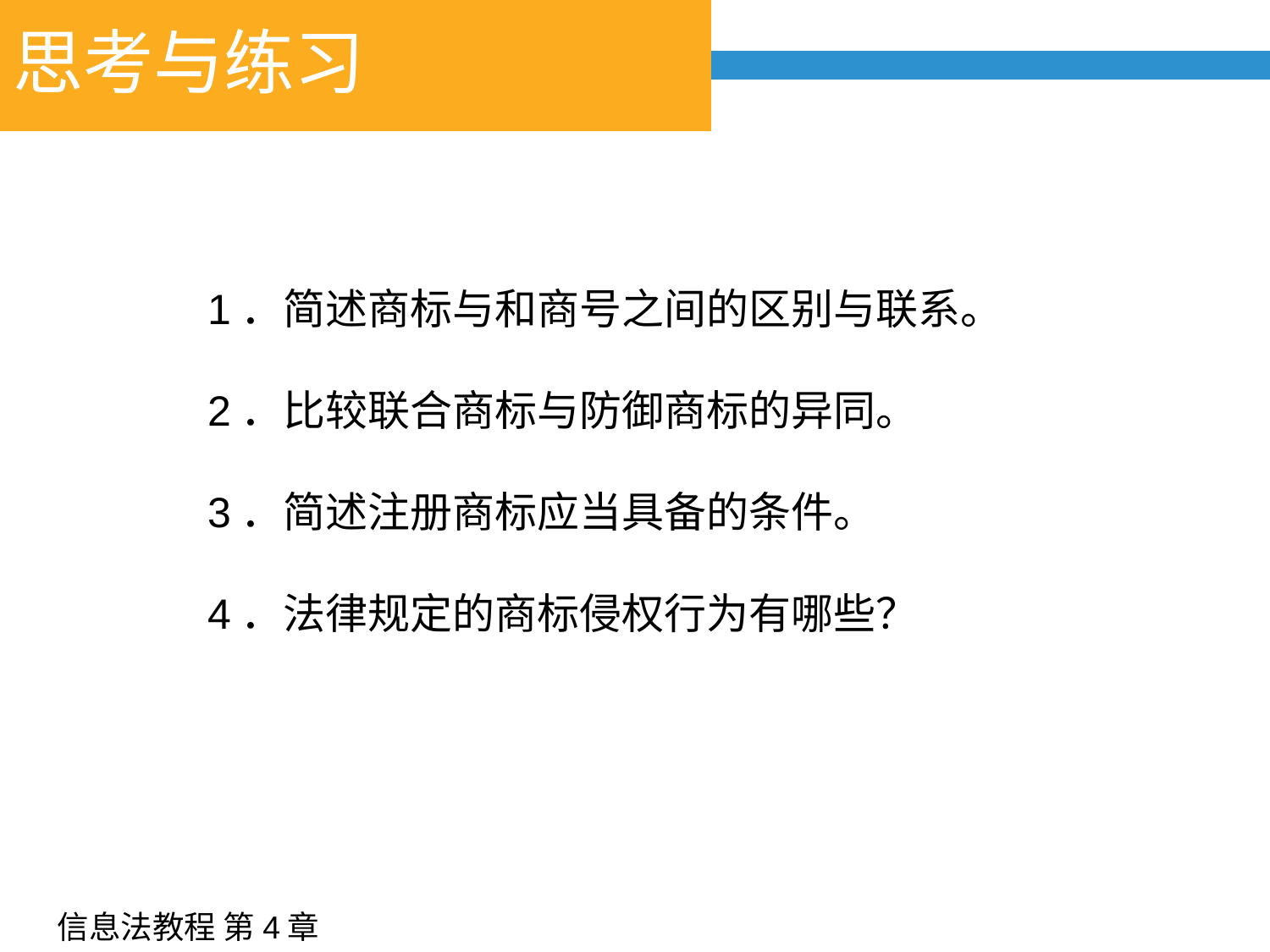

# 思考与练习
1．简述商标与和商号之间的区别与联系。

2．比较联合商标与防御商标的异同。

3．简述注册商标应当具备的条件。

4．法律规定的商标侵权行为有哪些？
信息法教程 第4章